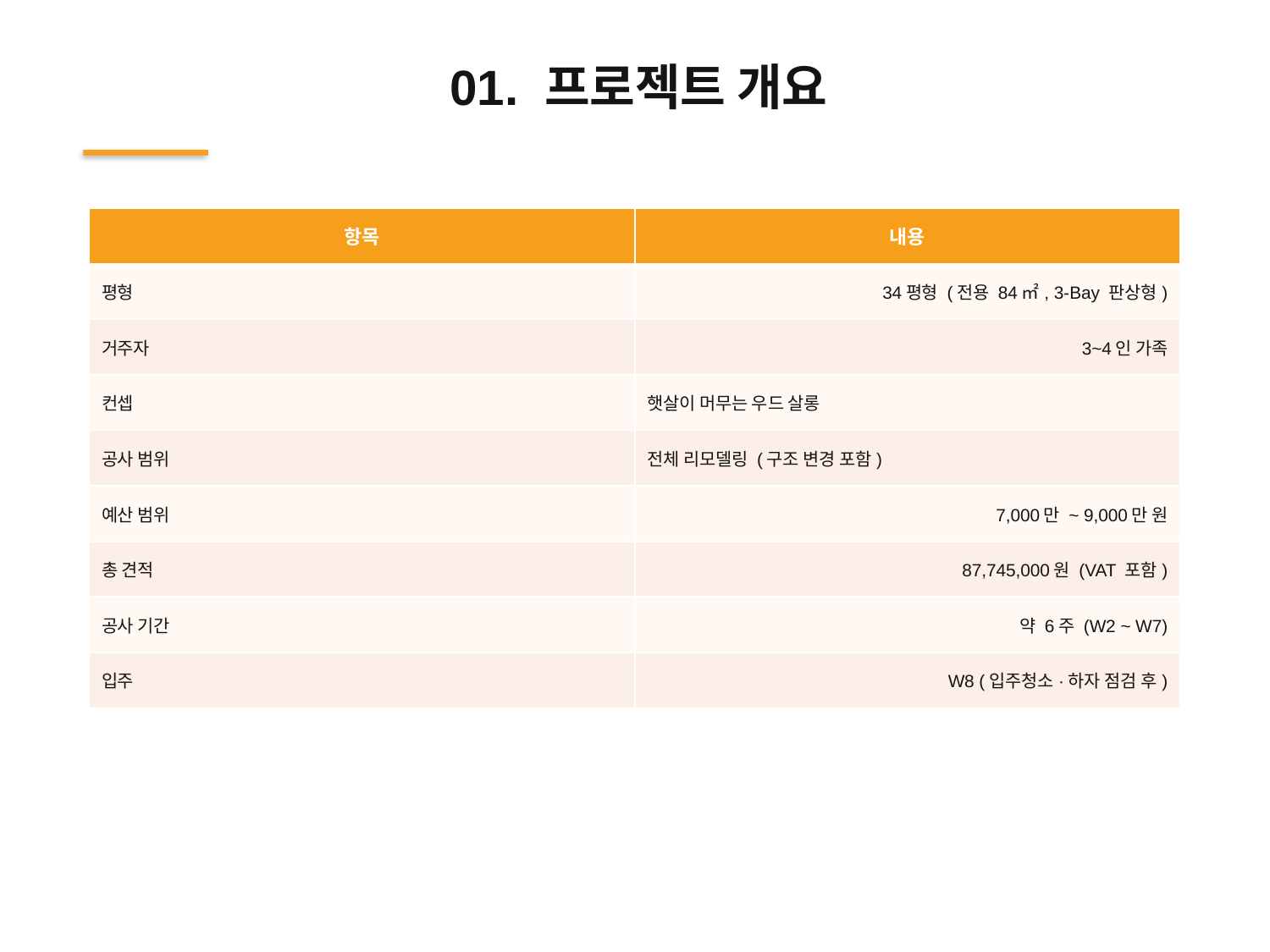

01. 프로젝트 개요

| 항목 | 내용 |
| --- | --- |
| 평형 | 34평형 (전용 84㎡, 3-Bay 판상형) |
| 거주자 | 3~4인 가족 |
| 컨셉 | 햇살이 머무는 우드 살롱 |
| 공사 범위 | 전체 리모델링 (구조 변경 포함) |
| 예산 범위 | 7,000만 ~ 9,000만 원 |
| 총 견적 | 87,745,000원 (VAT 포함) |
| 공사 기간 | 약 6주 (W2 ~ W7) |
| 입주 | W8 (입주청소·하자 점검 후) |